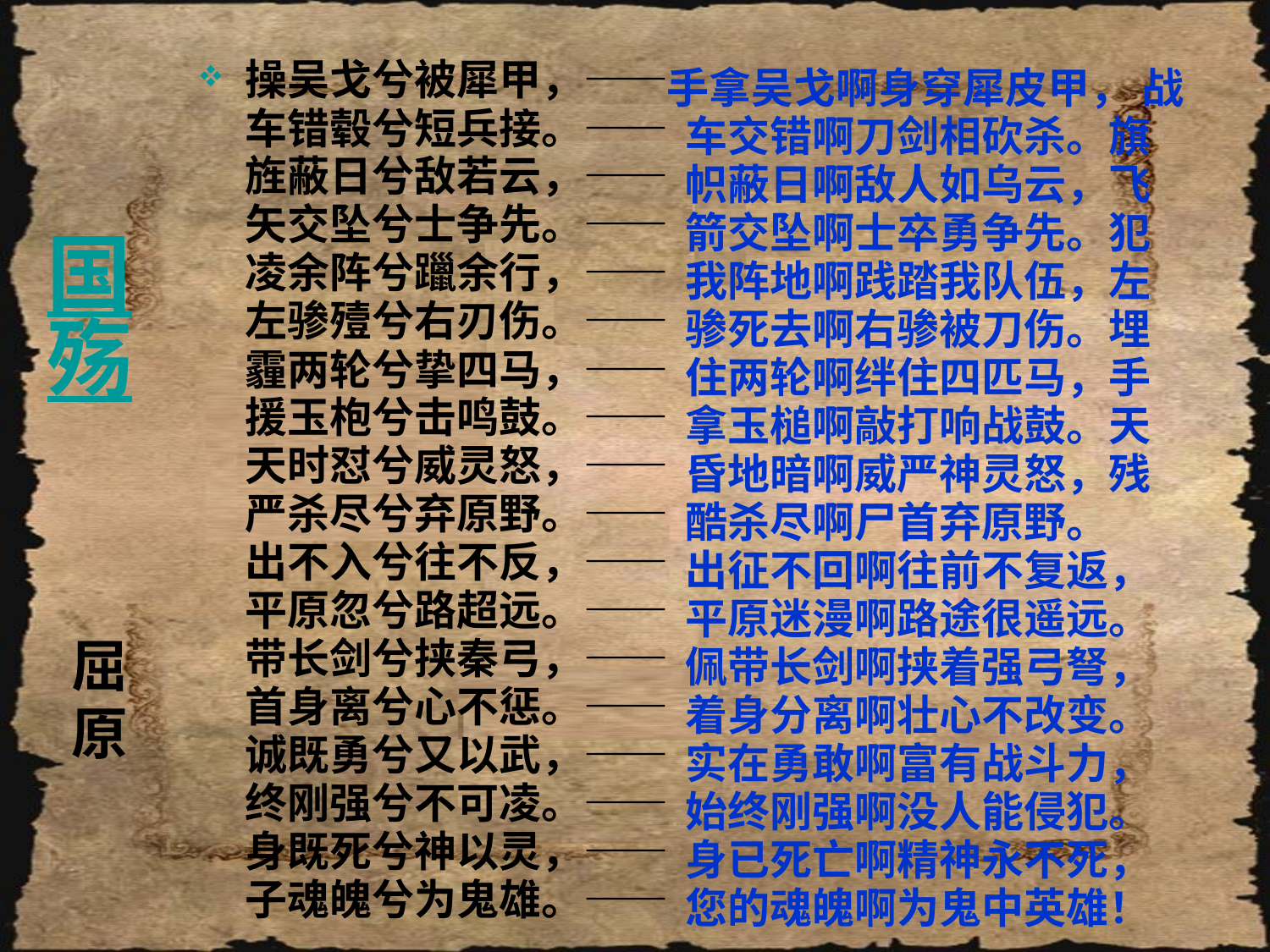

操吴戈兮被犀甲，——车错毂兮短兵接。——
旌蔽日兮敌若云，——
矢交坠兮士争先。——
凌余阵兮躐余行，——
左骖殪兮右刃伤。——
霾两轮兮挚四马，——
援玉枹兮击鸣鼓。——
天时怼兮威灵怒，——
严杀尽兮弃原野。——
出不入兮往不反，——
平原忽兮路超远。——
带长剑兮挟秦弓，——
首身离兮心不惩。——
诚既勇兮又以武，——
终刚强兮不可凌。——
身既死兮神以灵，——
子魂魄兮为鬼雄。——

  手拿吴戈啊身穿犀皮甲， 战车交错啊刀剑相砍杀。旗帜蔽日啊敌人如乌云，飞箭交坠啊士卒勇争先。犯我阵地啊践踏我队伍，左骖死去啊右骖被刀伤。埋住两轮啊绊住四匹马，手拿玉槌啊敲打响战鼓。天昏地暗啊威严神灵怒，残酷杀尽啊尸首弃原野。
出征不回啊往前不复返，平原迷漫啊路途很遥远。佩带长剑啊挟着强弓弩，着身分离啊壮心不改变。实在勇敢啊富有战斗力，始终刚强啊没人能侵犯。身已死亡啊精神永不死，您的魂魄啊为鬼中英雄！
国殇
屈原